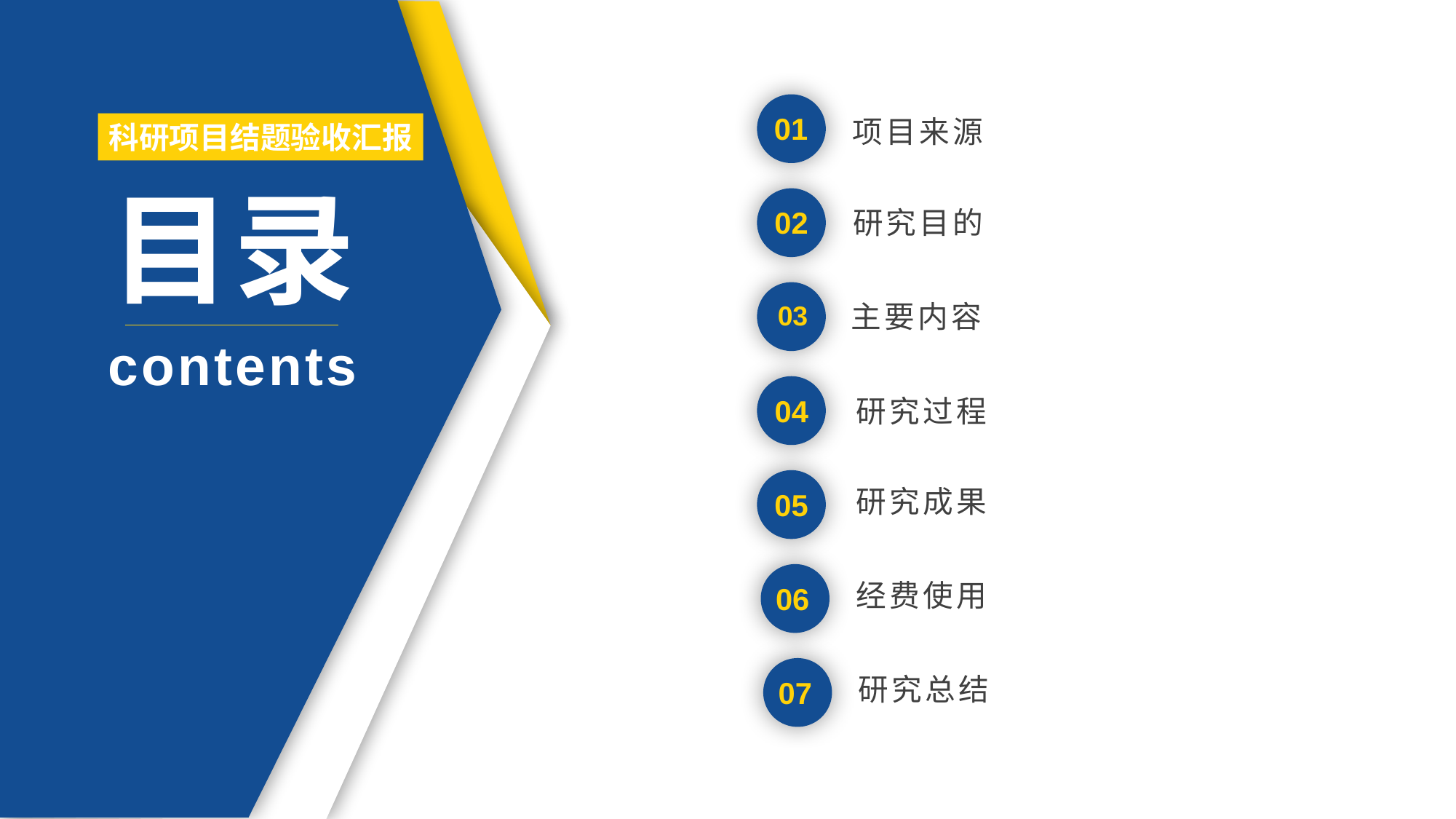

01
项目来源
科研项目结题验收汇报
目录
contents

研究目的
02

主要内容
03

研究过程
04

研究成果
05

经费使用
06

研究总结
07